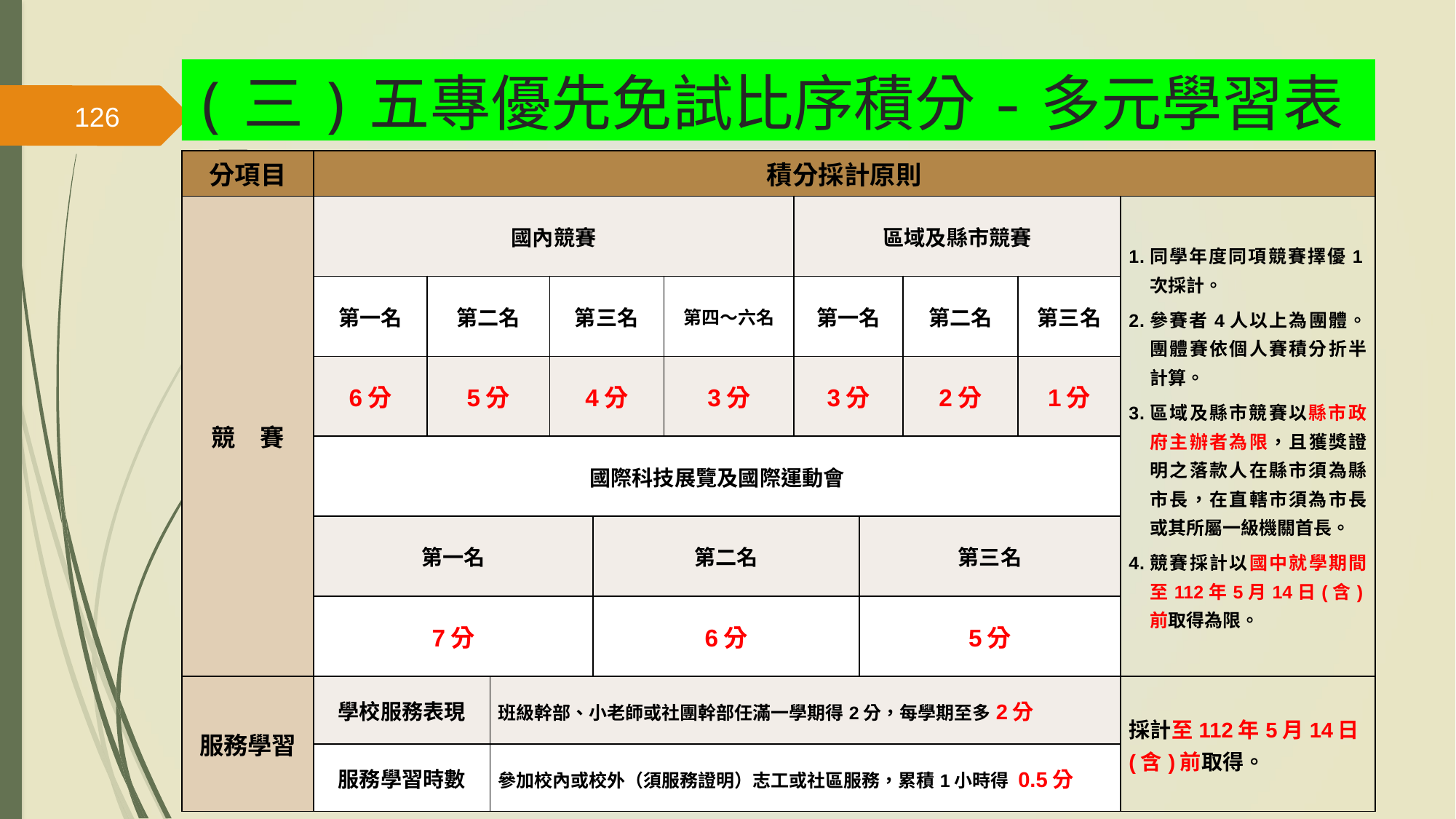

(三)五專優先免試比序積分-多元學習表現
126
| 分項目 | 積分採計原則 |  |  |  |  |  |  |  |  |  |  |
| --- | --- | --- | --- | --- | --- | --- | --- | --- | --- | --- | --- |
| 競　賽 | 國內競賽 |  |  |  |  |  | 區域及縣市競賽 |  |  |  | 同學年度同項競賽擇優1次採計。 參賽者4人以上為團體。團體賽依個人賽積分折半計算。 區域及縣市競賽以縣市政府主辦者為限，且獲獎證明之落款人在縣市須為縣市長，在直轄市須為市長或其所屬一級機關首長。 競賽採計以國中就學期間至112年5月14日(含)前取得為限。 |
|  | 第一名 | 第二名 |  | 第三名 |  | 第四～六名 | 第一名 |  | 第二名 | 第三名 |  |
|  | 6分 | 5分 |  | 4分 |  | 3分 | 3分 |  | 2分 | 1分 |  |
|  | 國際科技展覽及國際運動會 |  |  |  |  |  |  |  |  |  |  |
|  | 第一名 |  |  |  | 第二名 |  |  | 第三名 |  |  |  |
|  | 7分 |  |  |  | 6分 |  |  | 5分 |  |  |  |
| 服務學習 | 學校服務表現 |  | 班級幹部、小老師或社團幹部任滿一學期得2分，每學期至多2分 |  |  |  |  |  |  |  | 採計至112年5月14日(含)前取得。 |
|  | 服務學習時數 |  | 參加校內或校外（須服務證明）志工或社區服務，累積1小時得 0.5分 |  |  |  |  |  |  |  |  |